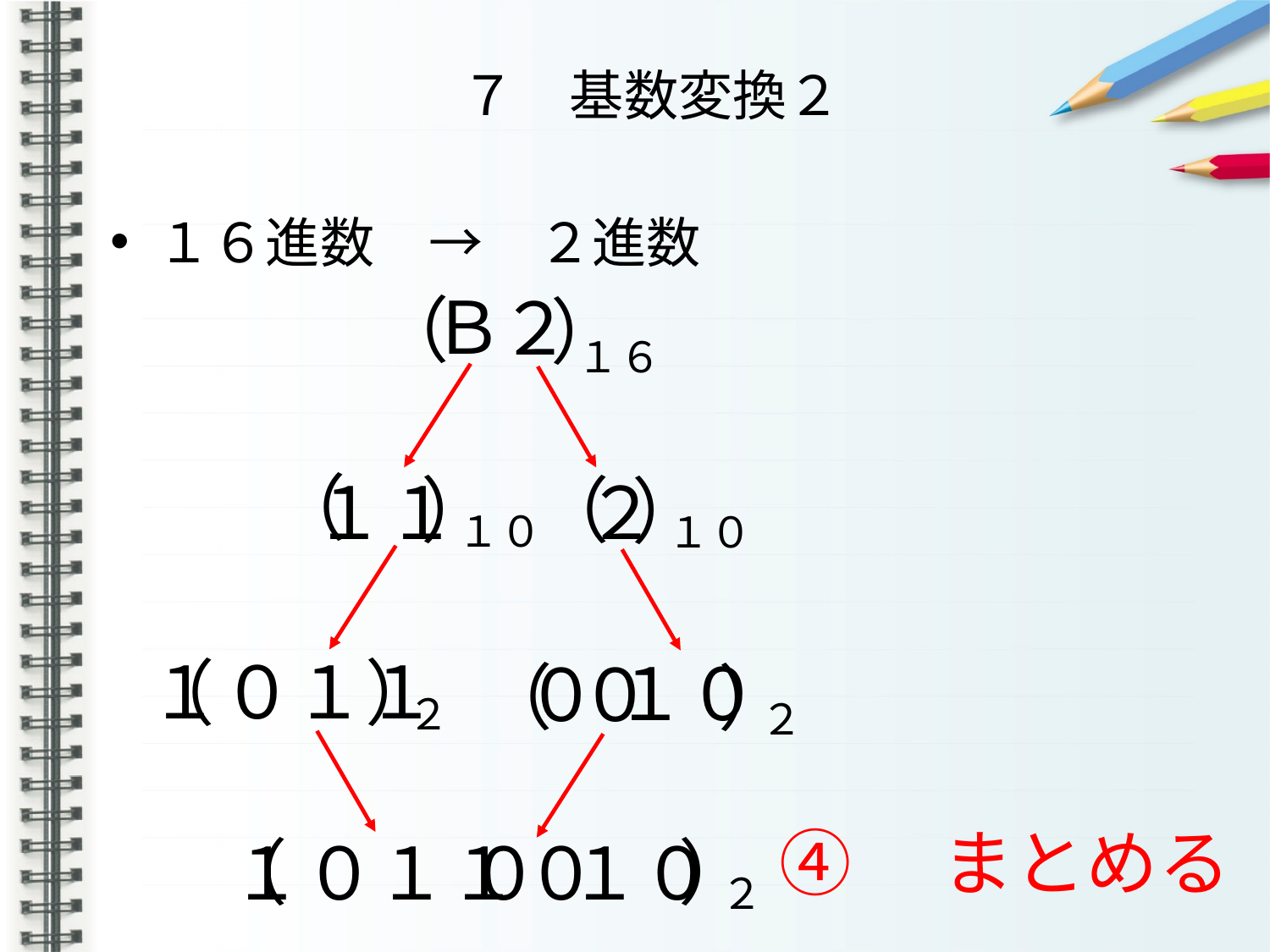

# ７　基数変換２
１６進数　→　２進数
Ｂ
２
（
）
１６
（
）
（
）
１１
２
１０
１０
１０１１
（
）
１０
０
０
（
）
２
２
④　まとめる
（
）
０
１０
１０１１
０
２